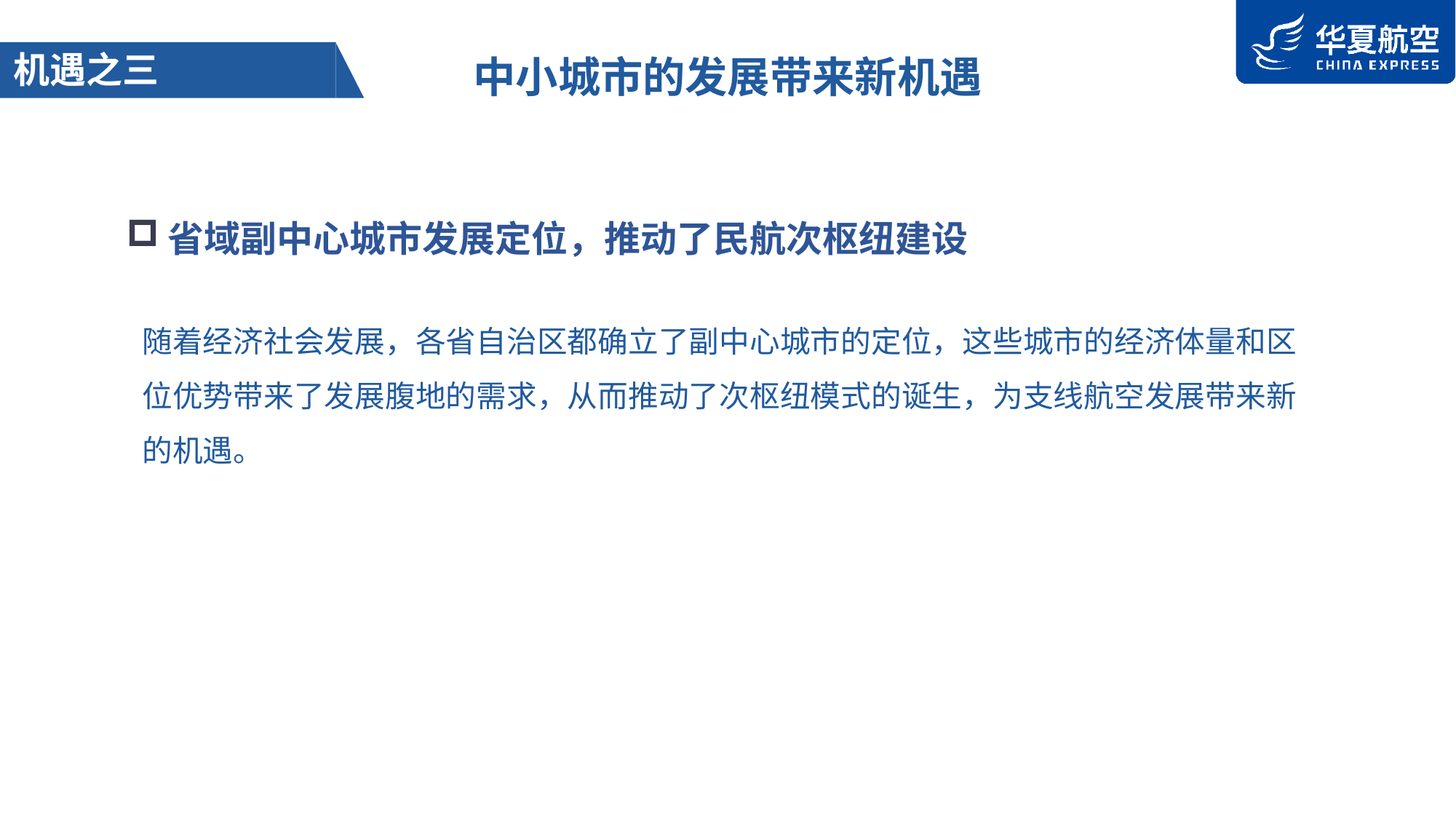

中小城市的发展带来新机遇
机遇之三
省域副中心城市发展定位，推动了民航次枢纽建设

随着经济社会发展，各省自治区都确立了副中心城市的定位，这些城市的经济体量和区位优势带来了发展腹地的需求，从而推动了次枢纽模式的诞生，为支线航空发展带来新的机遇。